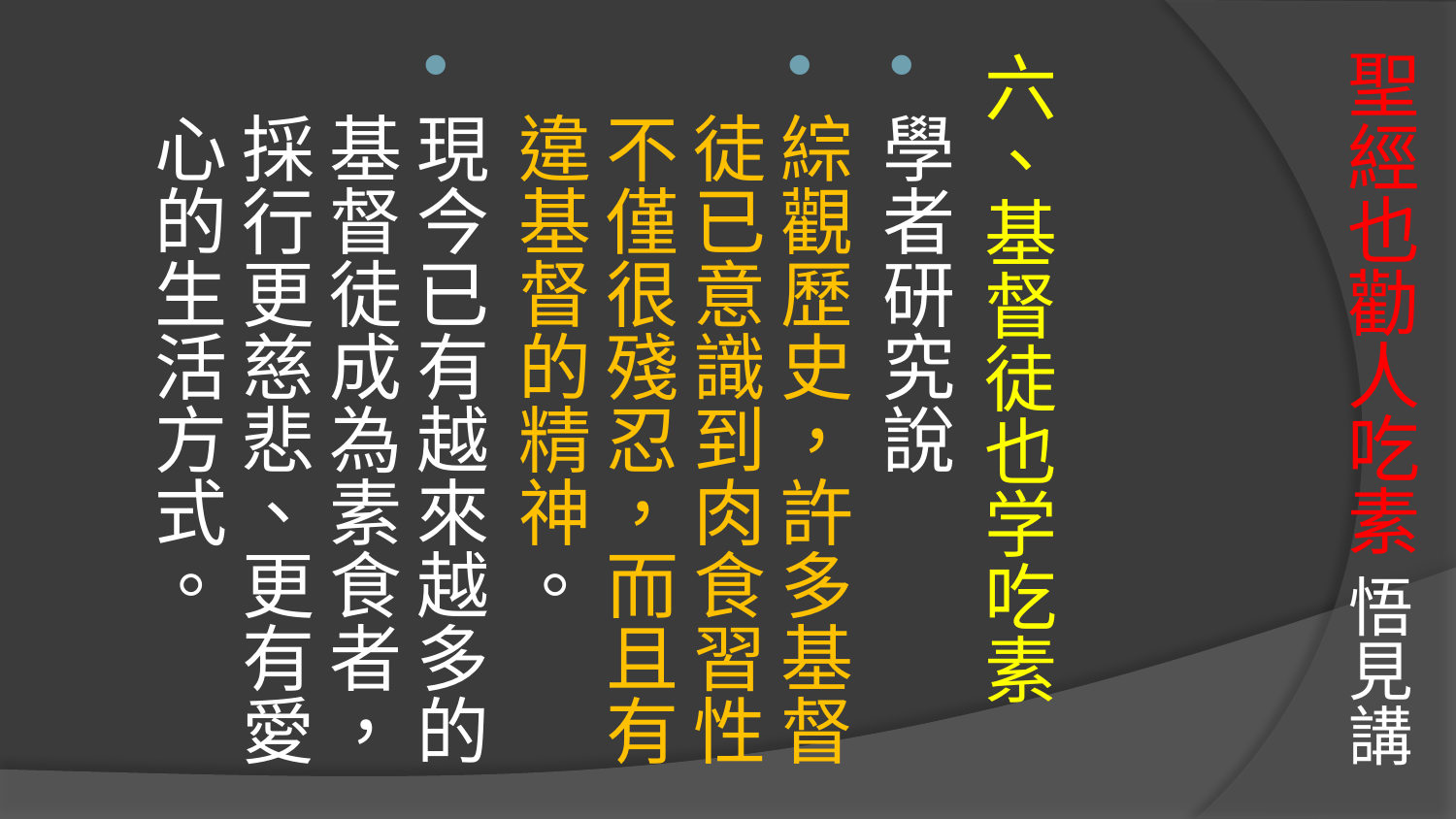

# 聖經也勸人吃素 悟見講
六、基督徒也学吃素
學者研究說
綜觀歷史，許多基督徒已意識到肉食習性不僅很殘忍，而且有違基督的精神。
現今已有越來越多的基督徒成為素食者，採行更慈悲、更有愛心的生活方式。